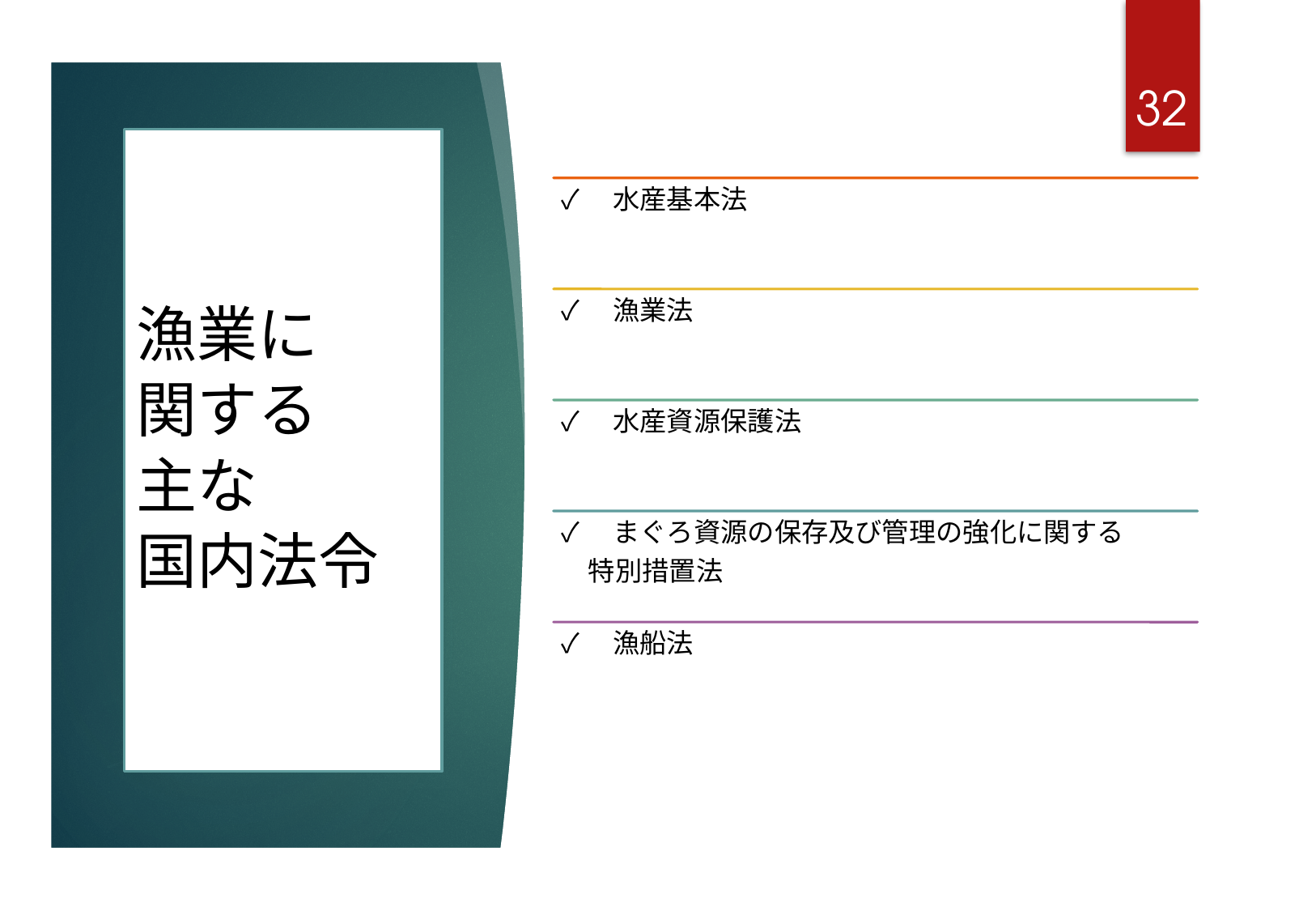

32
漁業に
関する
主な
国内法令
✓　水産基本法

✓　漁業法

✓　水産資源保護法
✓　まぐろ資源の保存及び管理の強化に関する
　特別措置法
✓　漁船法